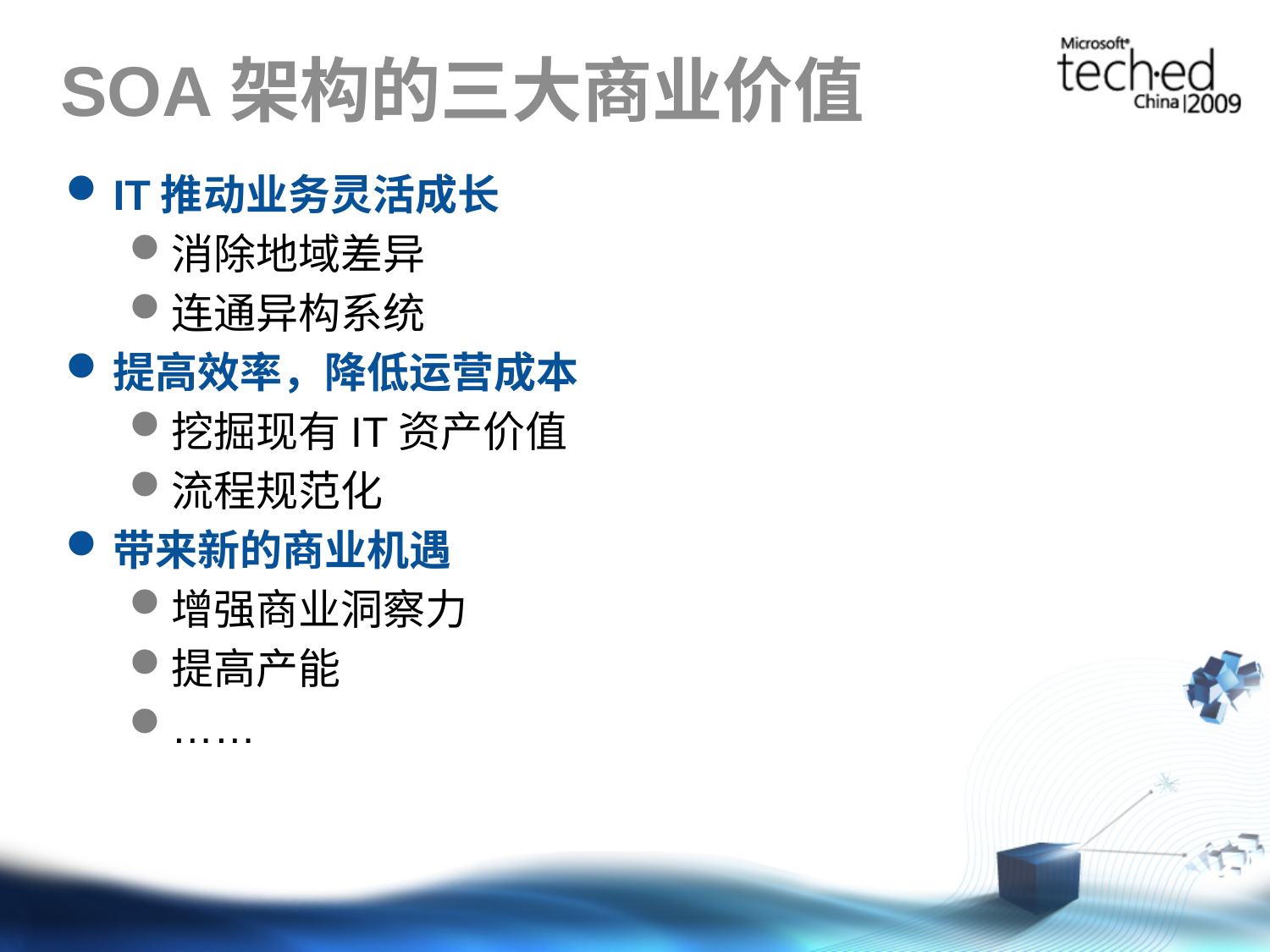

# SOA架构的三大商业价值
IT推动业务灵活成长
消除地域差异
连通异构系统
提高效率，降低运营成本
挖掘现有IT资产价值
流程规范化
带来新的商业机遇
增强商业洞察力
提高产能
……